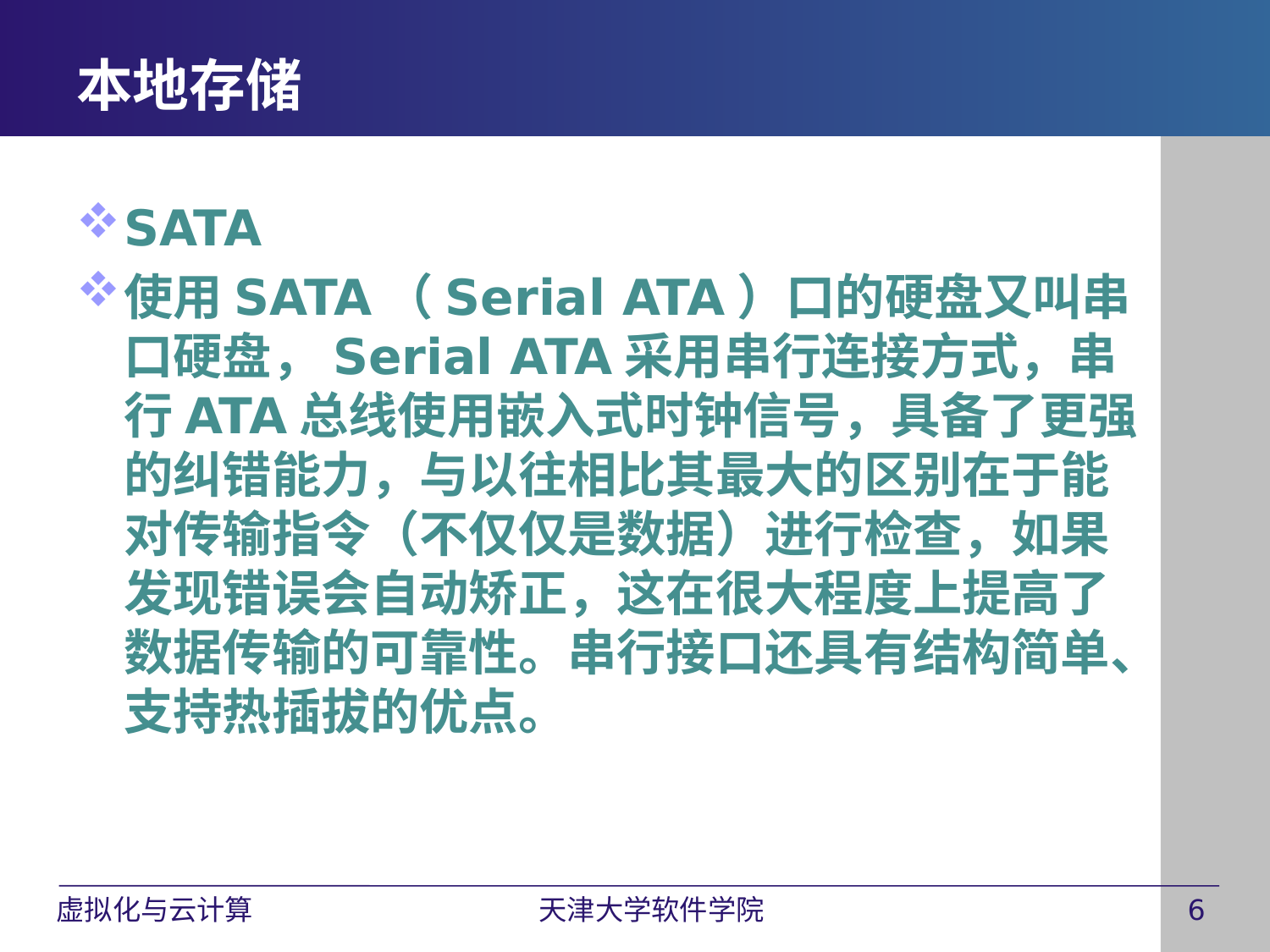

# 本地存储
SATA
使用SATA（Serial ATA）口的硬盘又叫串口硬盘，Serial ATA采用串行连接方式，串行ATA总线使用嵌入式时钟信号，具备了更强的纠错能力，与以往相比其最大的区别在于能对传输指令（不仅仅是数据）进行检查，如果发现错误会自动矫正，这在很大程度上提高了数据传输的可靠性。串行接口还具有结构简单、支持热插拔的优点。